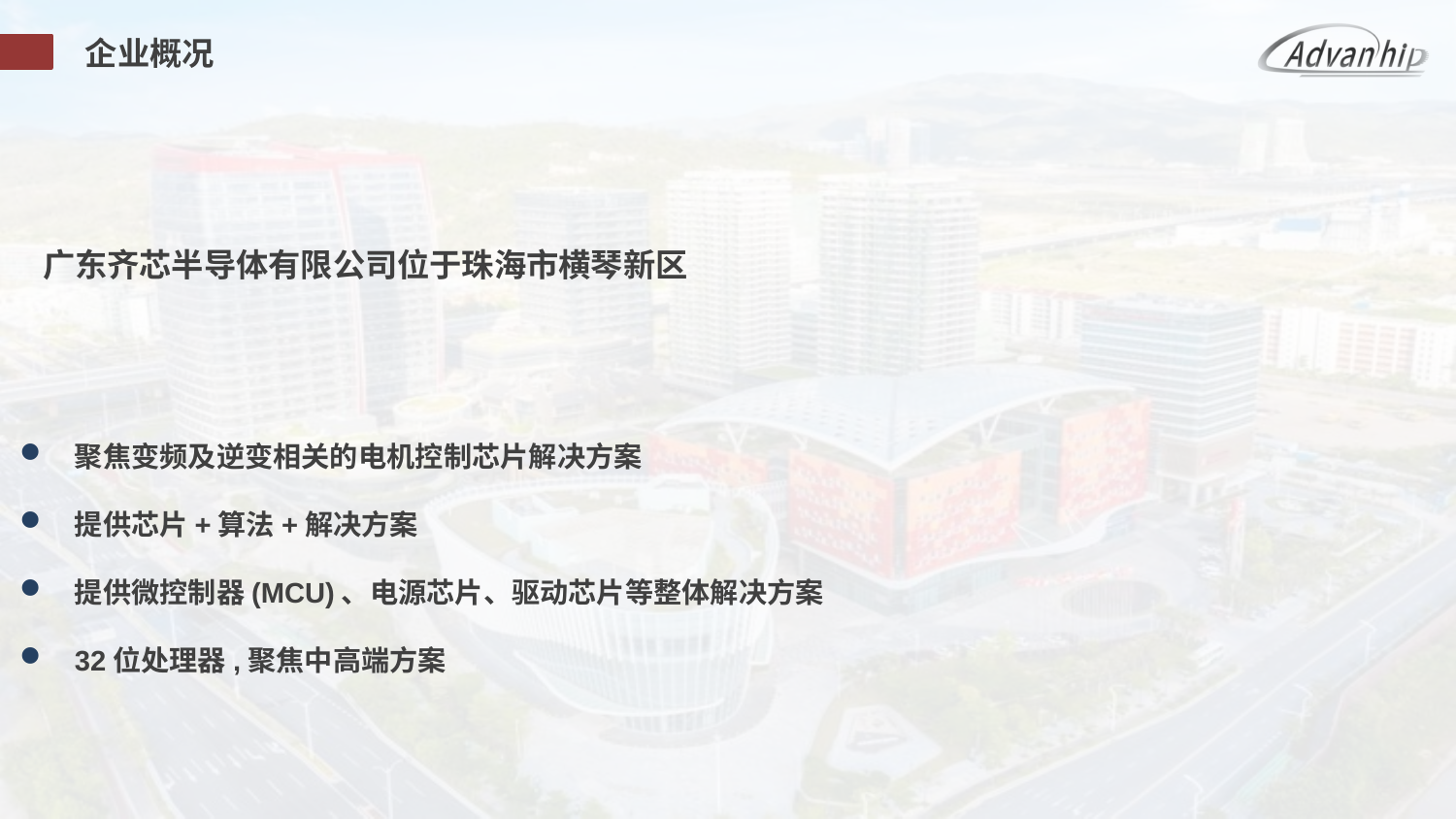

企业概况
广东齐芯半导体有限公司位于珠海市横琴新区
聚焦变频及逆变相关的电机控制芯片解决方案
提供芯片+算法+解决方案
提供微控制器(MCU)、电源芯片、驱动芯片等整体解决方案
32位处理器,聚焦中高端方案